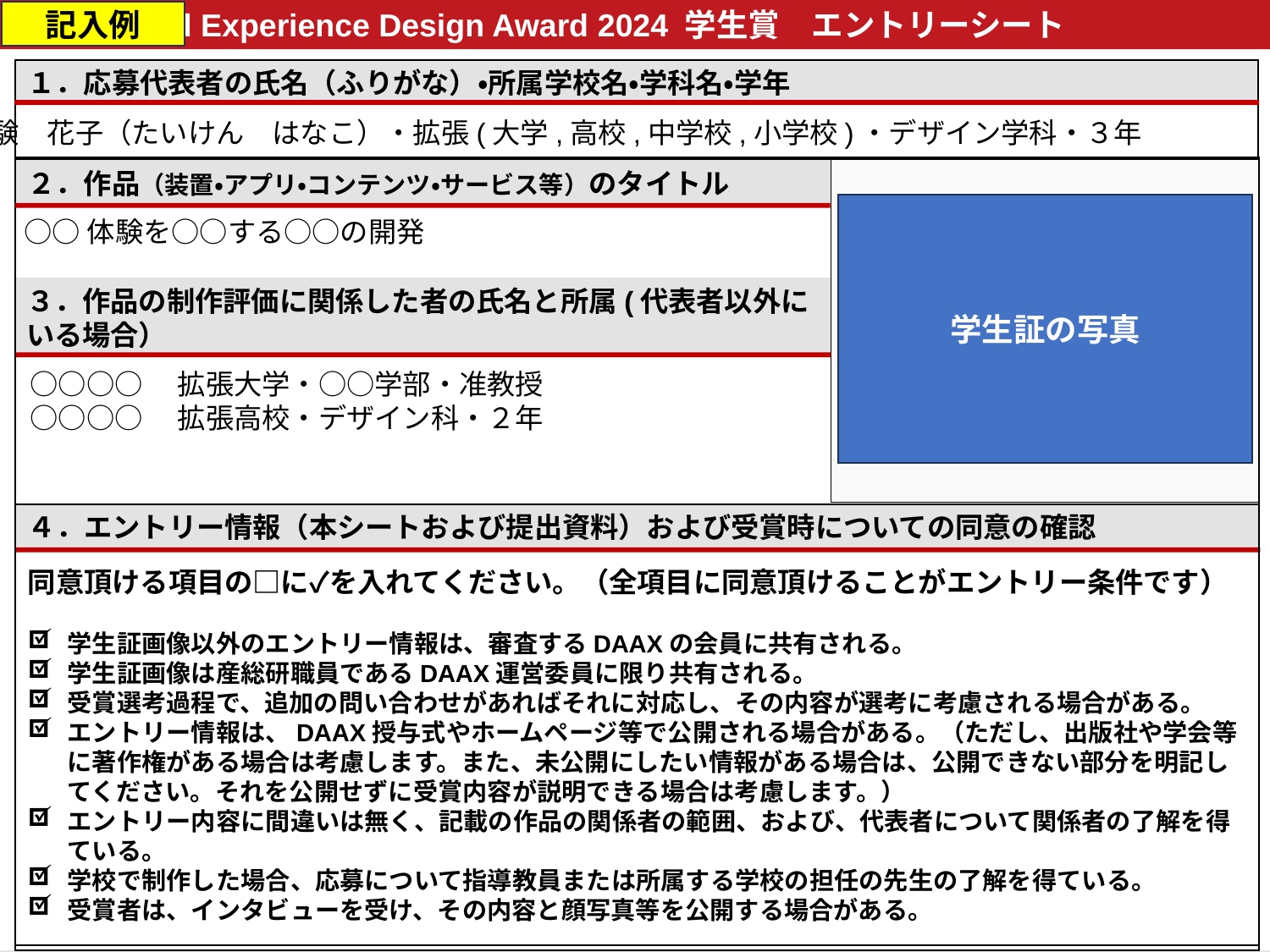

記入例
体験　花子（たいけん　はなこ）・拡張(大学,高校,中学校,小学校)・デザイン学科・３年
学生証の写真
○○体験を○○する○○の開発
○○○○　拡張大学・○○学部・准教授
○○○○　拡張高校・デザイン科・２年